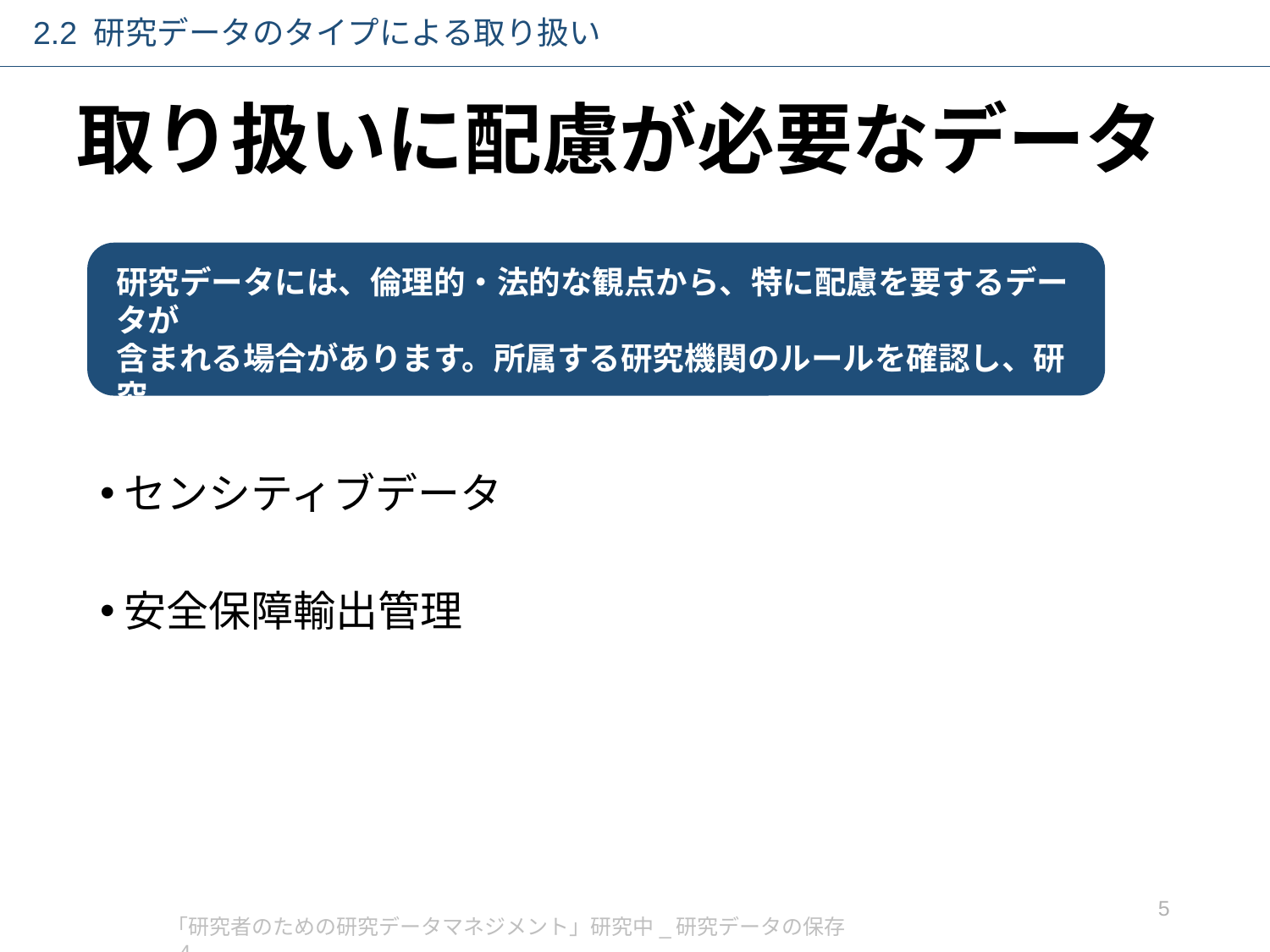

2.2 研究データのタイプによる取り扱い
# 取り扱いに配慮が必要なデータ

研究データには、倫理的・法的な観点から、特に配慮を要するデータが
含まれる場合があります。所属する研究機関のルールを確認し、研究
データ管理計画を立てる際に考慮しましょう。
センシティブデータ

安全保障輸出管理
5
「研究者のための研究データマネジメント」研究中_研究データの保存_4